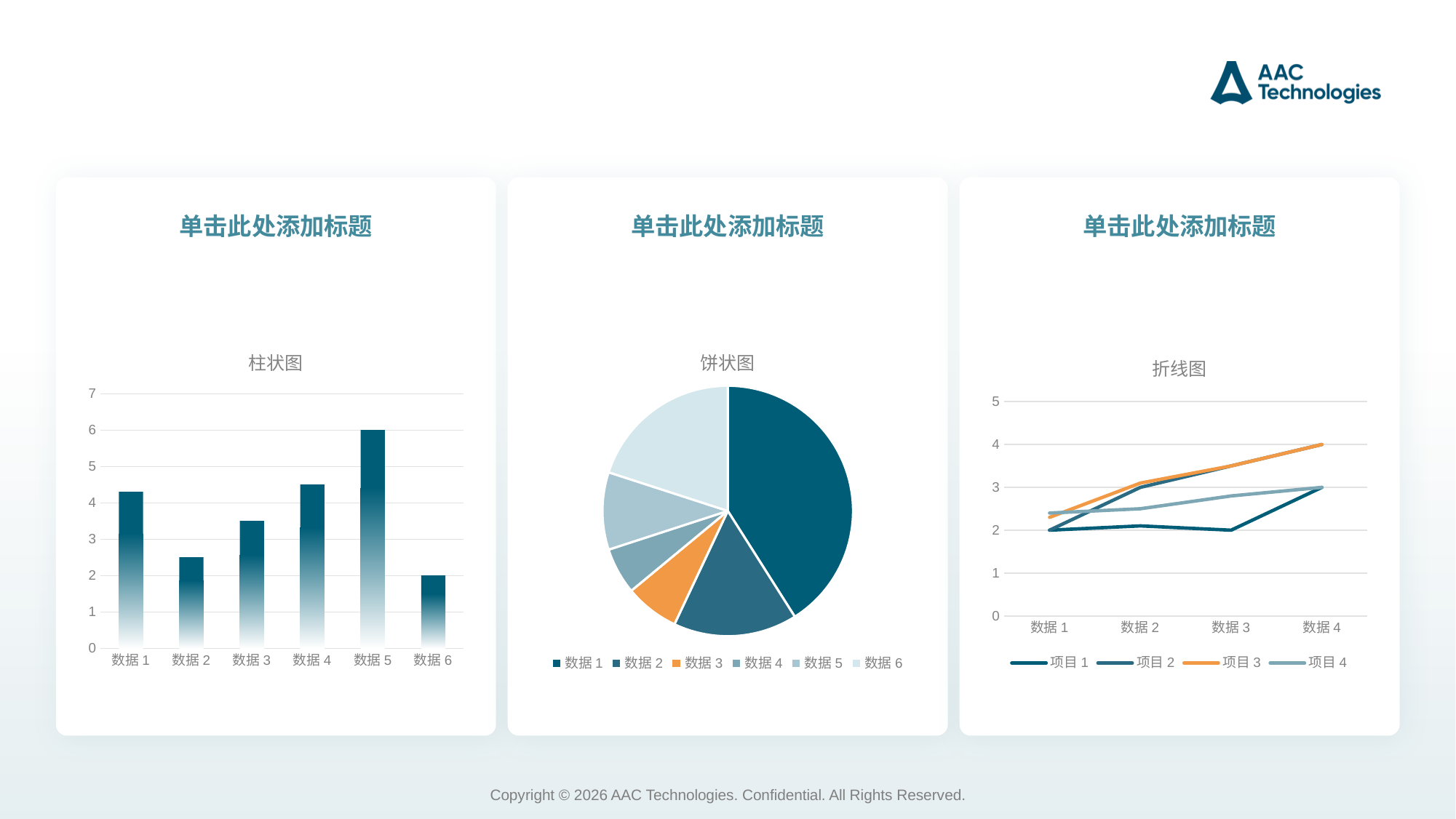

#

单击此处添加标题
单击此处添加标题
单击此处添加标题

### Chart:

| Category | 柱状图 |
|---|---|
| 数据1 | 4.3 |
| 数据2 | 2.5 |
| 数据3 | 3.5 |
| 数据4 | 4.5 |
| 数据5 | 6.0 |
| 数据6 | 2.0 |

### Chart:

| Category | 饼状图 |
|---|---|
| 数据1 | 8.2 |
| 数据2 | 3.2 |
| 数据3 | 1.4 |
| 数据4 | 1.2 |
| 数据5 | 2.0 |
| 数据6 | 4.0 |

### Chart: 折线图

| Category | 项目1 | 项目2 | 项目3 | 项目4 |
|---|---|---|---|---|
| 数据1 | 2.0 | 2.0 | 2.3 | 2.4 |
| 数据2 | 2.1 | 3.0 | 3.1 | 2.5 |
| 数据3 | 2.0 | 3.5 | 3.5 | 2.8 |
| 数据4 | 3.0 | 4.0 | 4.0 | 3.0 |